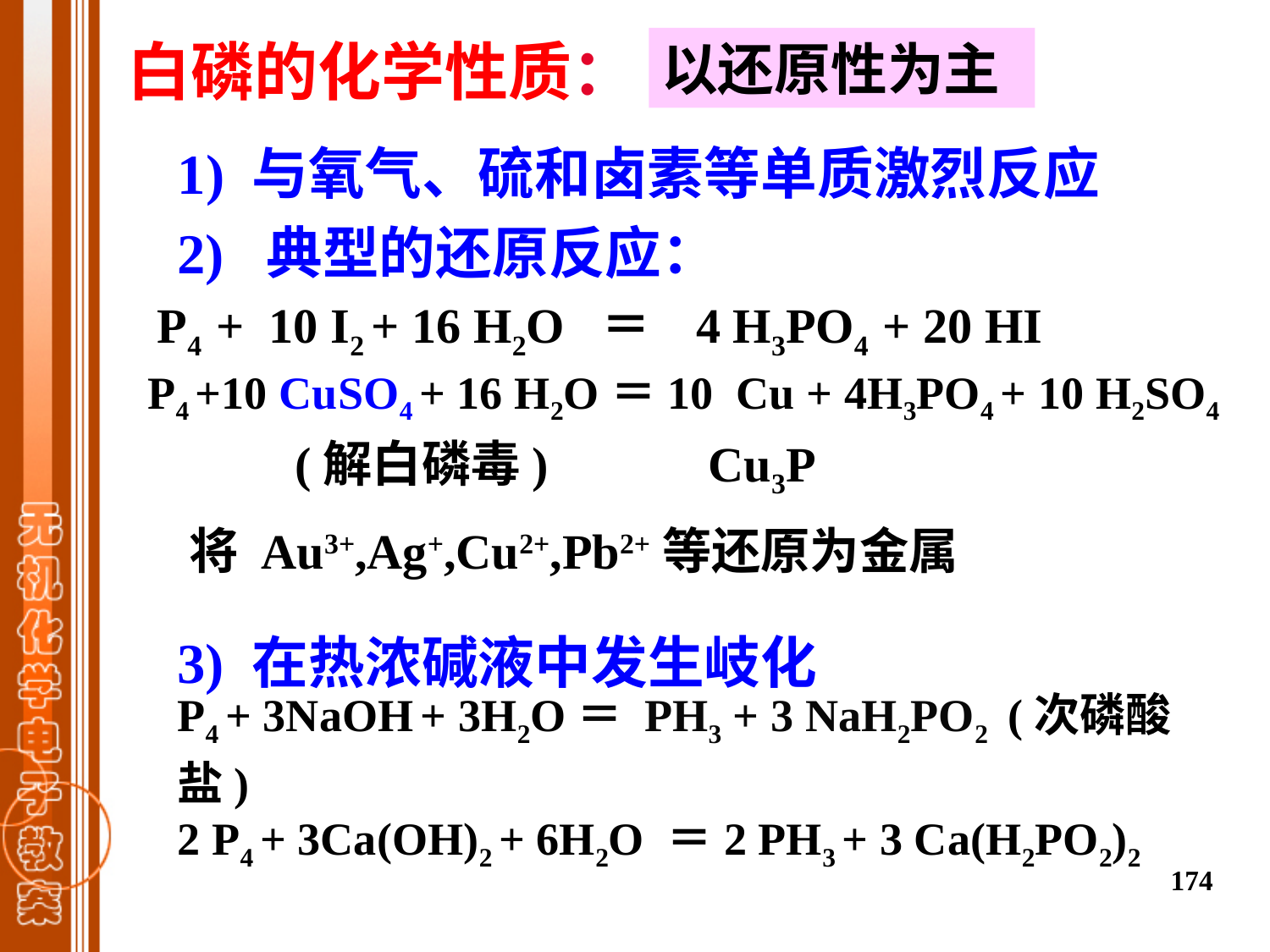

白磷的化学性质：
以还原性为主
1) 与氧气、硫和卤素等单质激烈反应
2)  典型的还原反应：
P4  +  10 I2 + 16 H2O  ＝   4 H3PO4  + 20 HI
P4 +10 CuSO4 + 16 H2O＝10  Cu + 4H3PO4 + 10 H2SO4
            (解白磷毒)             Cu3P
将 Au3+,Ag+,Cu2+,Pb2+等还原为金属
3) 在热浓碱液中发生岐化
P4 + 3NaOH + 3H2O＝ PH3 + 3 NaH2PO2   (次磷酸盐)
2 P4 + 3Ca(OH)2 + 6H2O ＝2 PH3 + 3 Ca(H2PO2)2
174